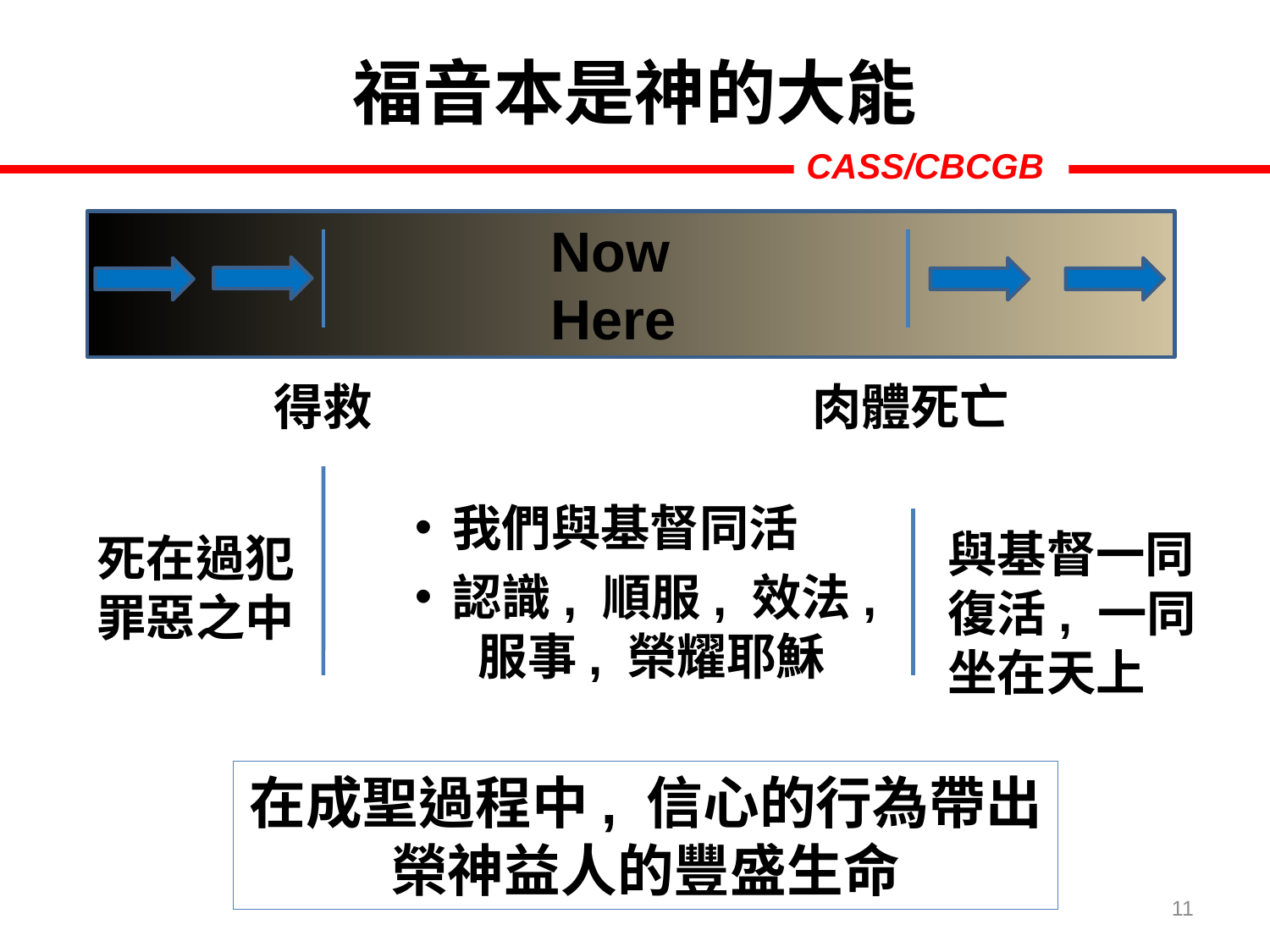

福音本是神的大能
CASS/CBCGB
Now
Here

得救
肉體死亡
我們與基督同活
認識, 順服, 效法, 服事, 榮耀耶穌
與基督一同復活, 一同坐在天上
死在過犯罪惡之中
在成聖過程中, 信心的行為帶出榮神益人的豐盛生命
11